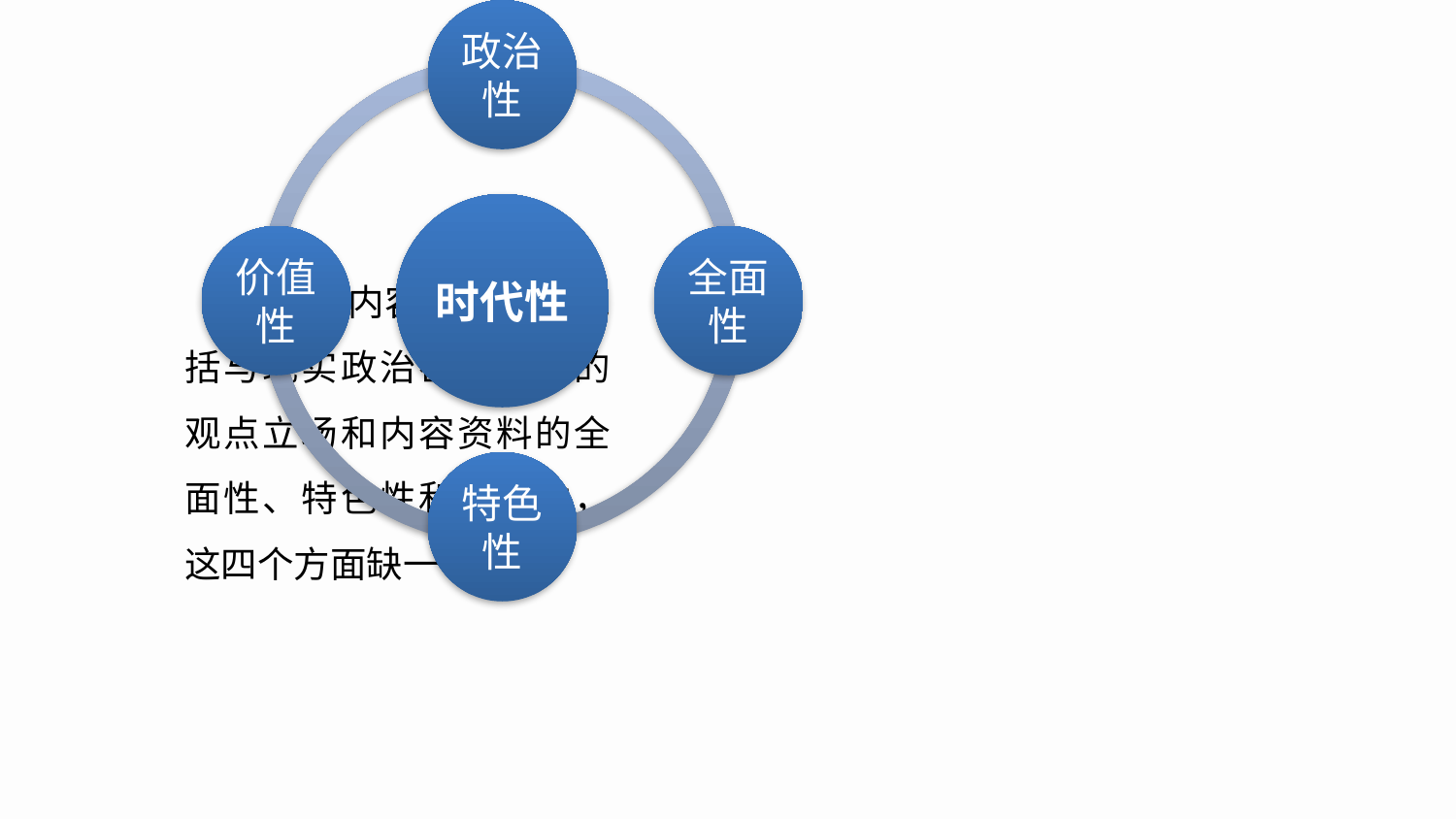

时代性
政治性
全面性
特色性
价值性
   年鉴内容的时代性包括与现实政治密切相关的观点立场和内容资料的全面性、特色性和价值性，这四个方面缺一不可。